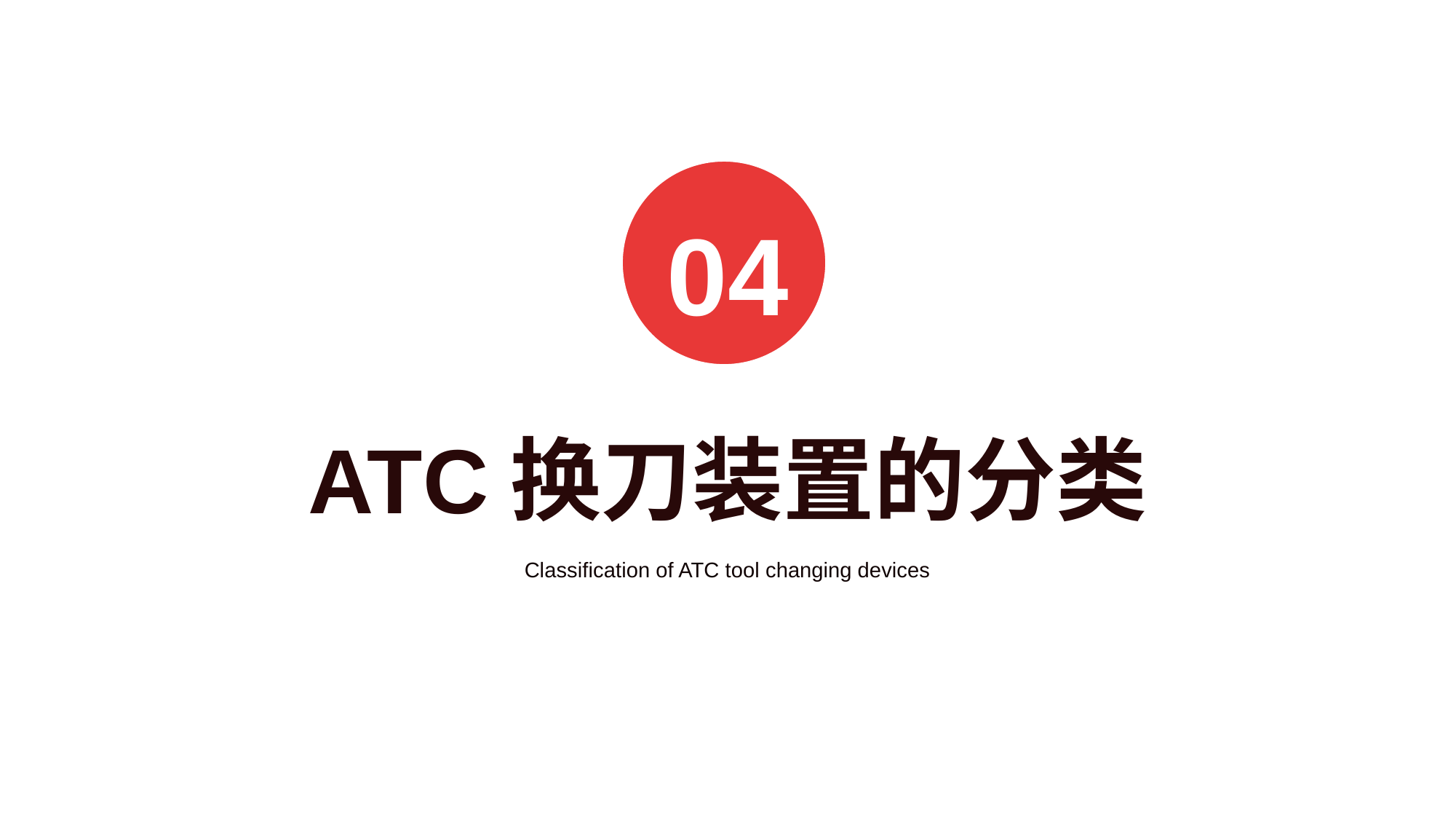

04

ATC换刀装置的分类
Classification of ATC tool changing devices